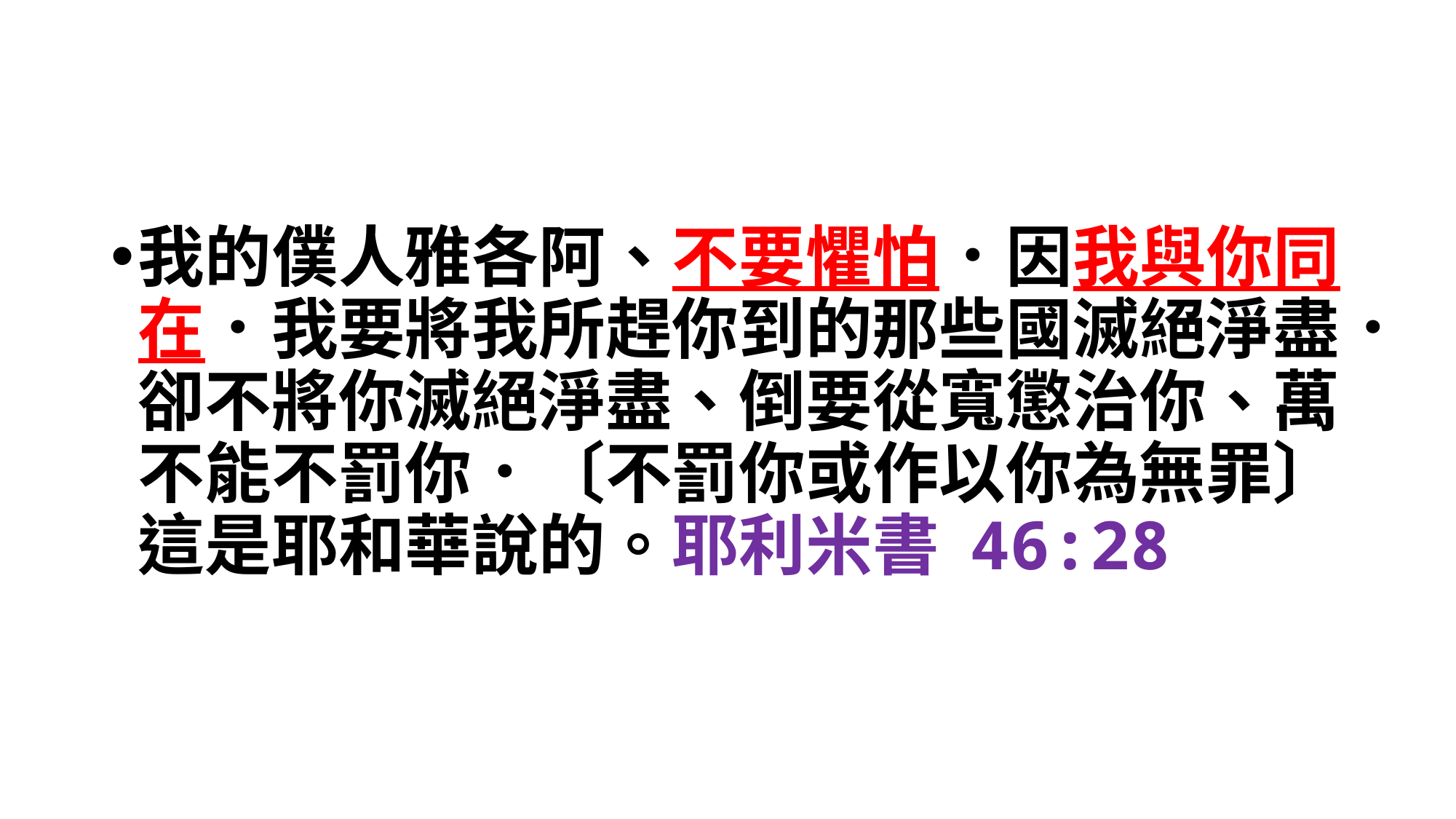

我的僕人雅各阿、不要懼怕．因我與你同在．我要將我所趕你到的那些國滅絕淨盡．卻不將你滅絕淨盡、倒要從寬懲治你、萬不能不罰你．〔不罰你或作以你為無罪〕這是耶和華說的。耶利米書 46:28